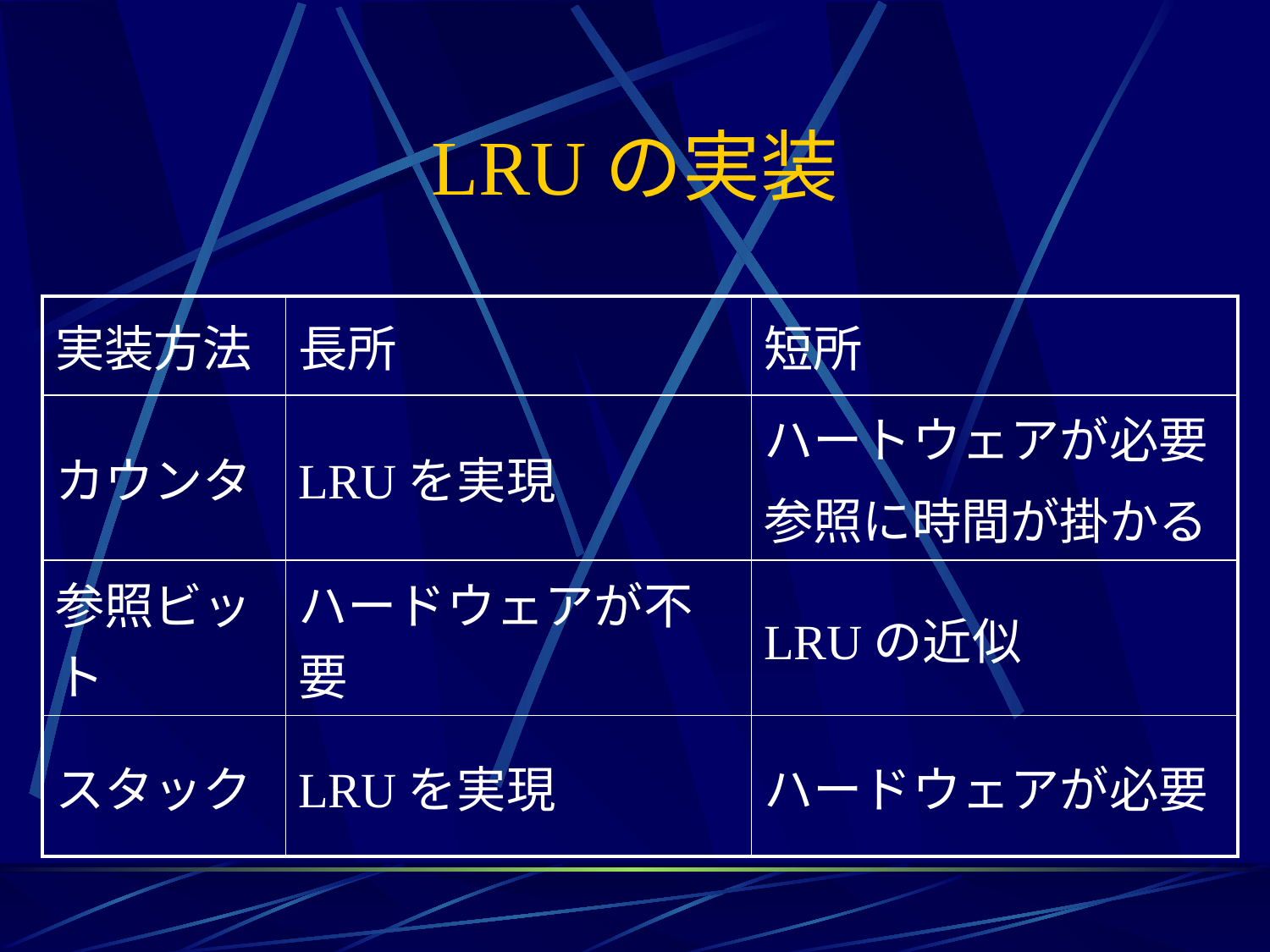

# LRUの実装
| 実装方法 | 長所 | 短所 |
| --- | --- | --- |
| カウンタ | LRUを実現 | ハートウェアが必要 参照に時間が掛かる |
| 参照ビット | ハードウェアが不要 | LRUの近似 |
| スタック | LRUを実現 | ハードウェアが必要 |